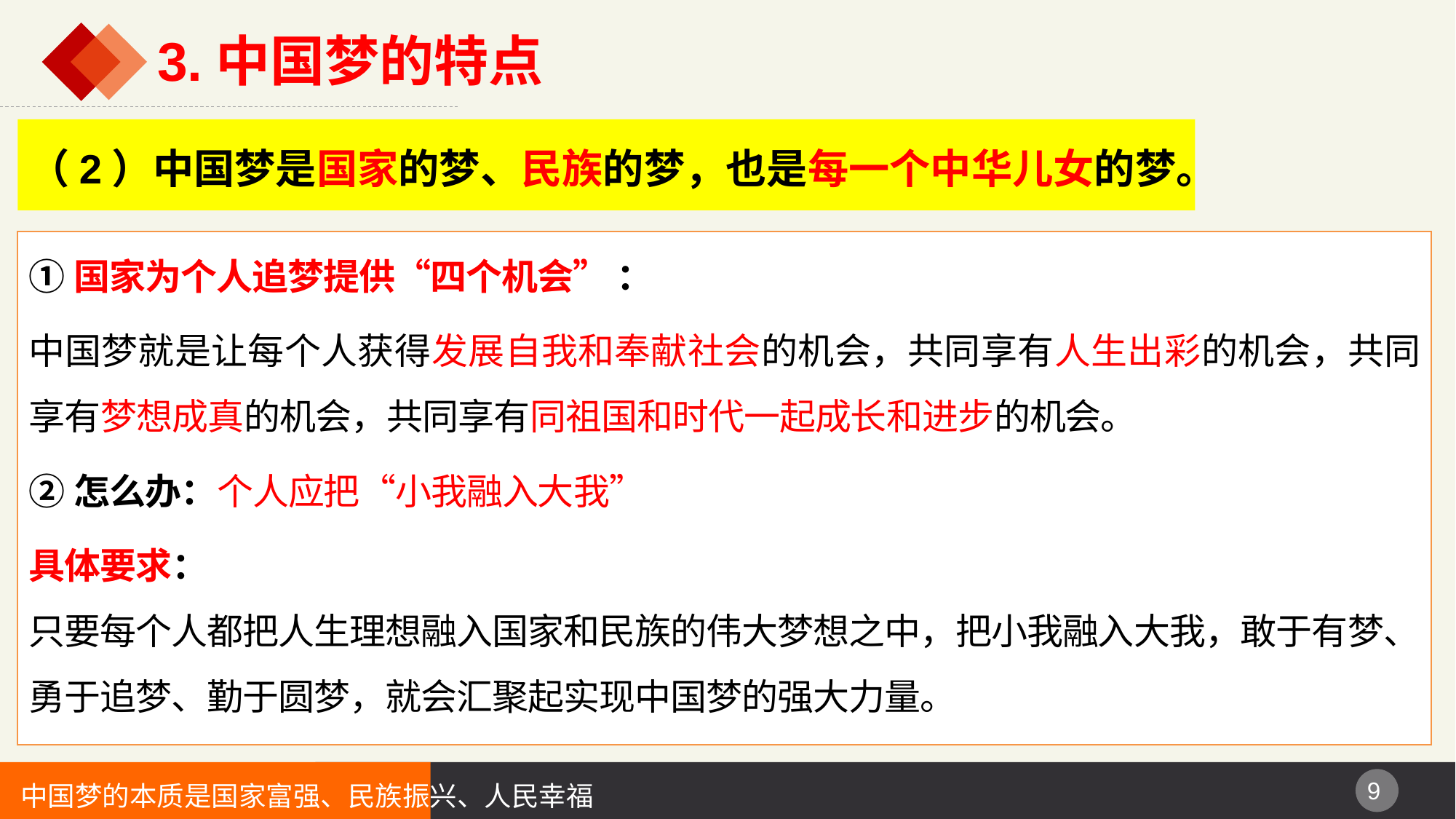

3.中国梦的特点

（2）中国梦是国家的梦、民族的梦，也是每一个中华儿女的梦。
①国家为个人追梦提供“四个机会” ：
中国梦就是让每个人获得发展自我和奉献社会的机会，共同享有人生出彩的机会，共同享有梦想成真的机会，共同享有同祖国和时代一起成长和进步的机会。
②怎么办：个人应把“小我融入大我”
具体要求：
只要每个人都把人生理想融入国家和民族的伟大梦想之中，把小我融入大我，敢于有梦、勇于追梦、勤于圆梦，就会汇聚起实现中国梦的强大力量。
中国梦的本质是国家富强、民族振兴、人民幸福